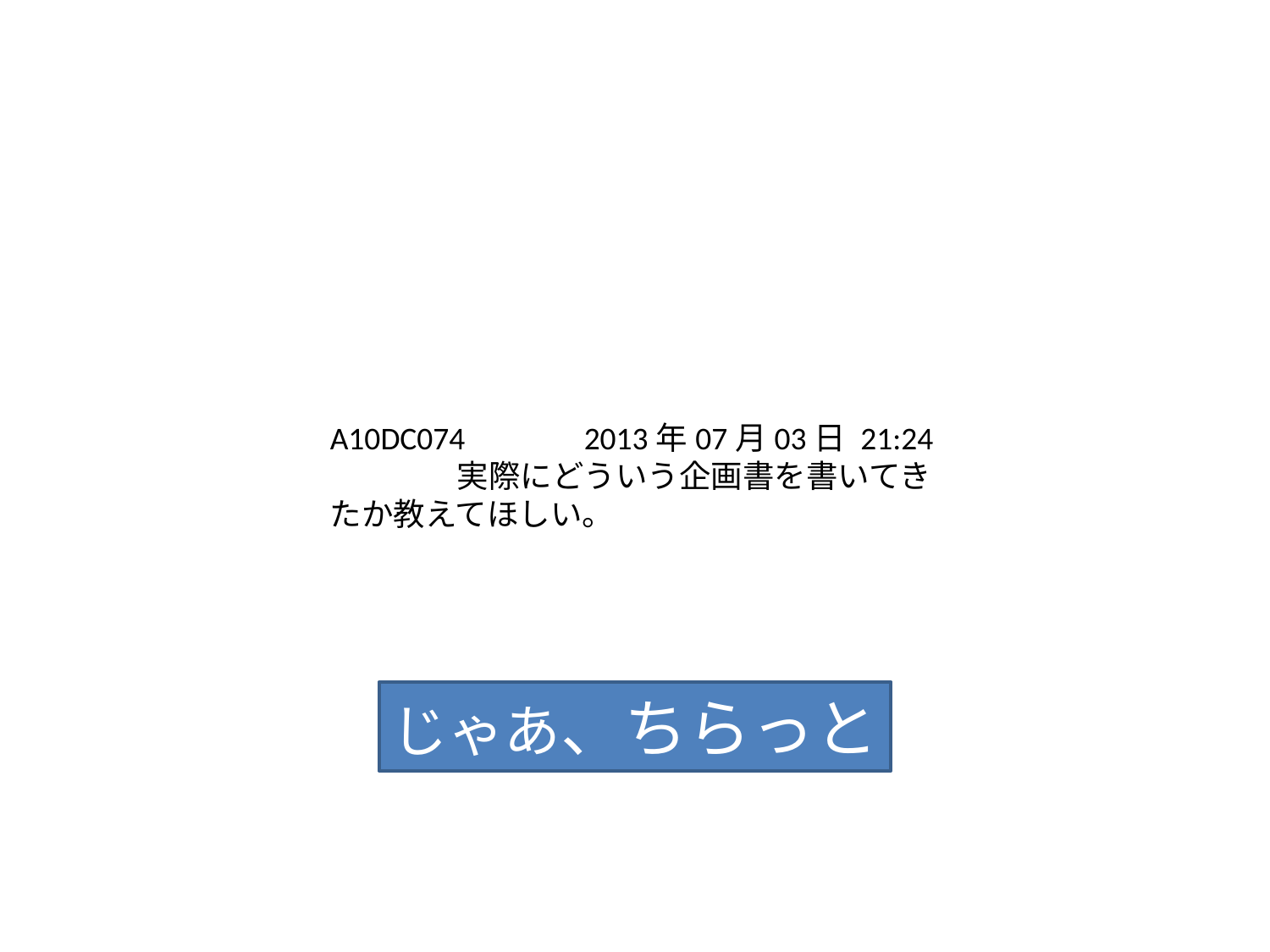

A10DC074	2013年07月03日 21:24	実際にどういう企画書を書いてきたか教えてほしい。
じゃあ、ちらっと